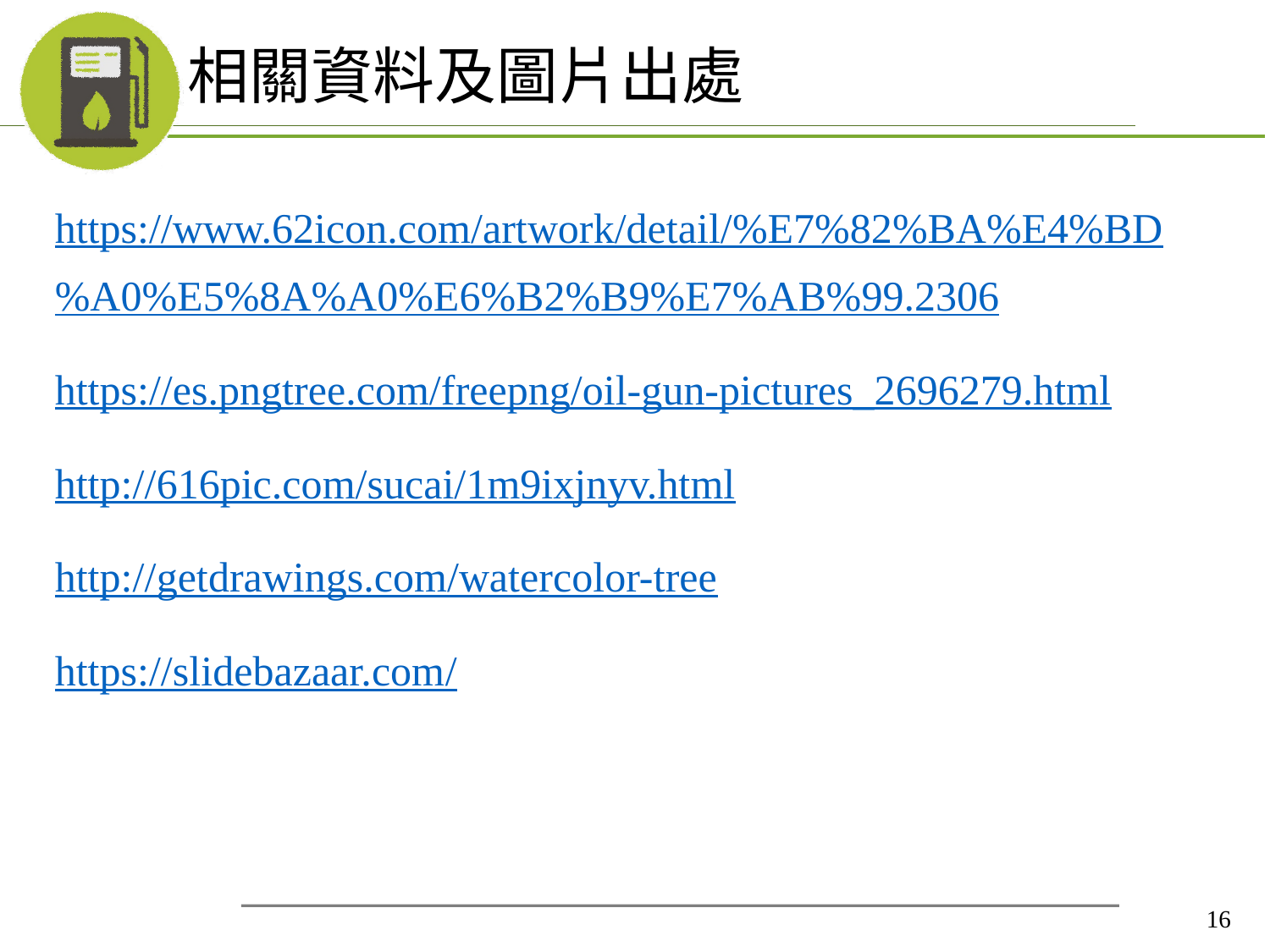

# 相關資料及圖片出處
https://www.62icon.com/artwork/detail/%E7%82%BA%E4%BD%A0%E5%8A%A0%E6%B2%B9%E7%AB%99.2306
https://es.pngtree.com/freepng/oil-gun-pictures_2696279.html
http://616pic.com/sucai/1m9ixjnyv.html
http://getdrawings.com/watercolor-tree
https://slidebazaar.com/

16